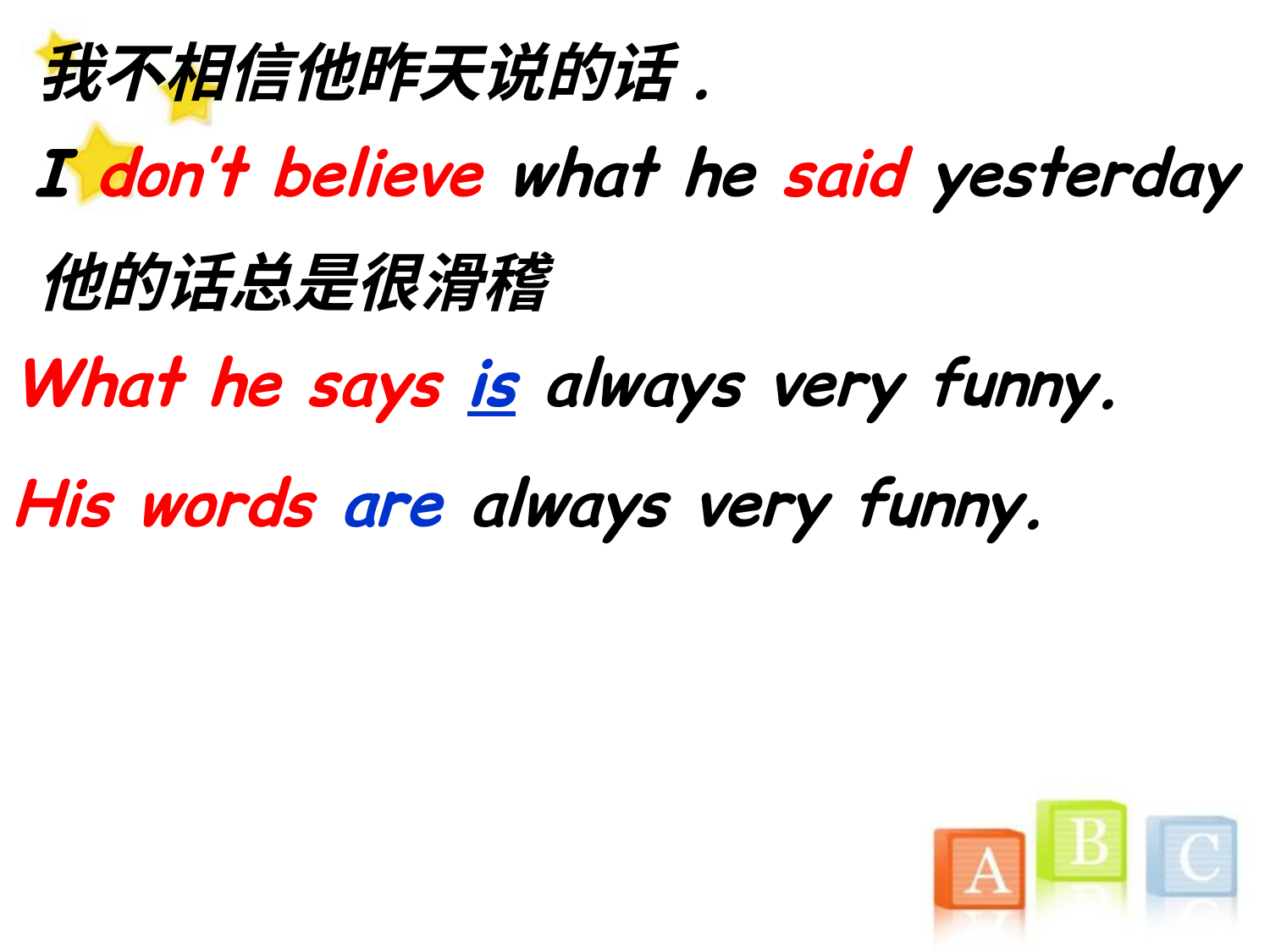

我不相信他昨天说的话.
I don’t believe what he said yesterday
他的话总是很滑稽
What he says is always very funny.
His words are always very funny.